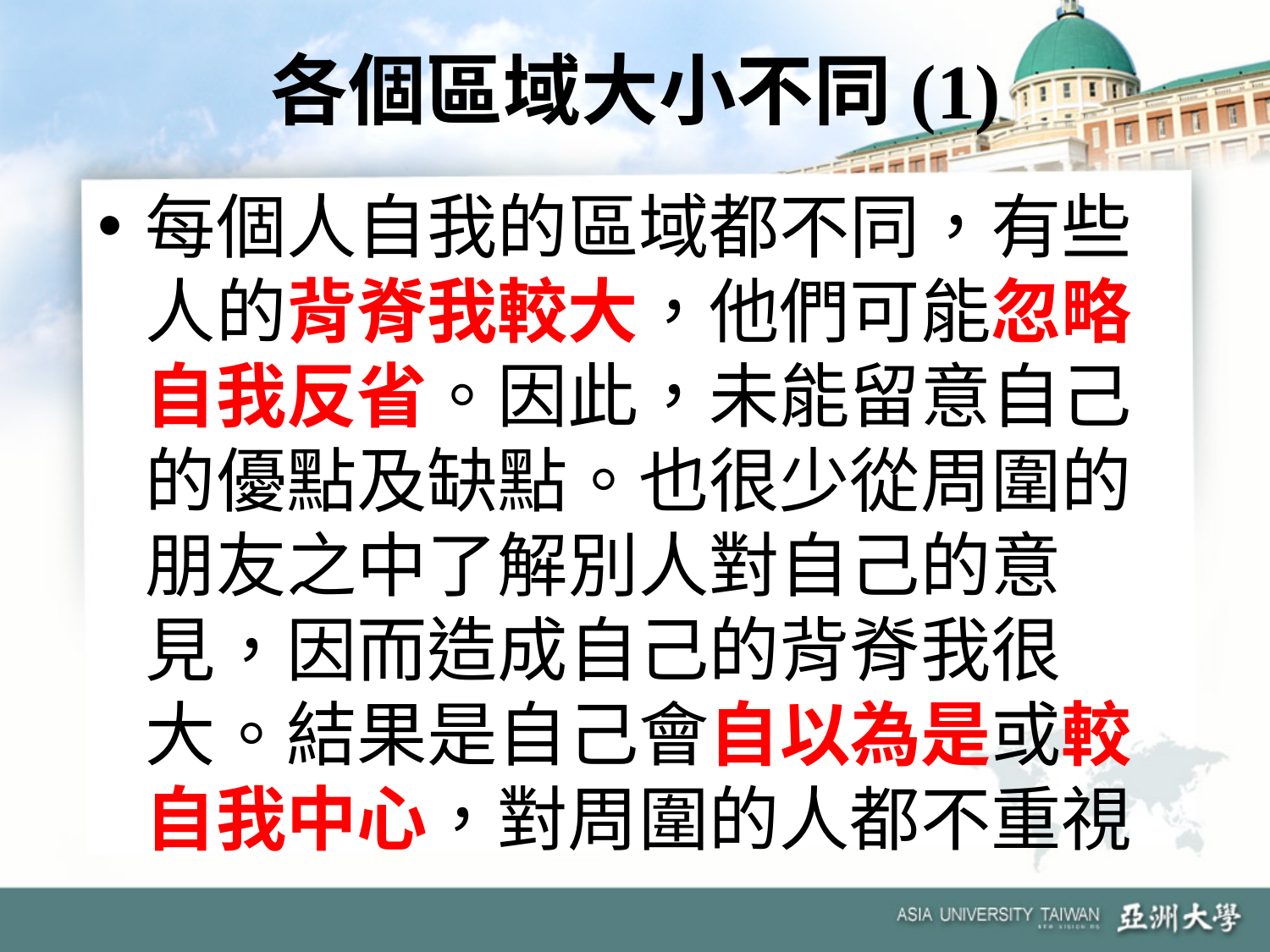

# 各個區域大小不同(1)
每個人自我的區域都不同，有些人的背脊我較大，他們可能忽略自我反省。因此，未能留意自己的優點及缺點。也很少從周圍的朋友之中了解別人對自己的意見，因而造成自己的背脊我很大。結果是自己會自以為是或較自我中心，對周圍的人都不重視